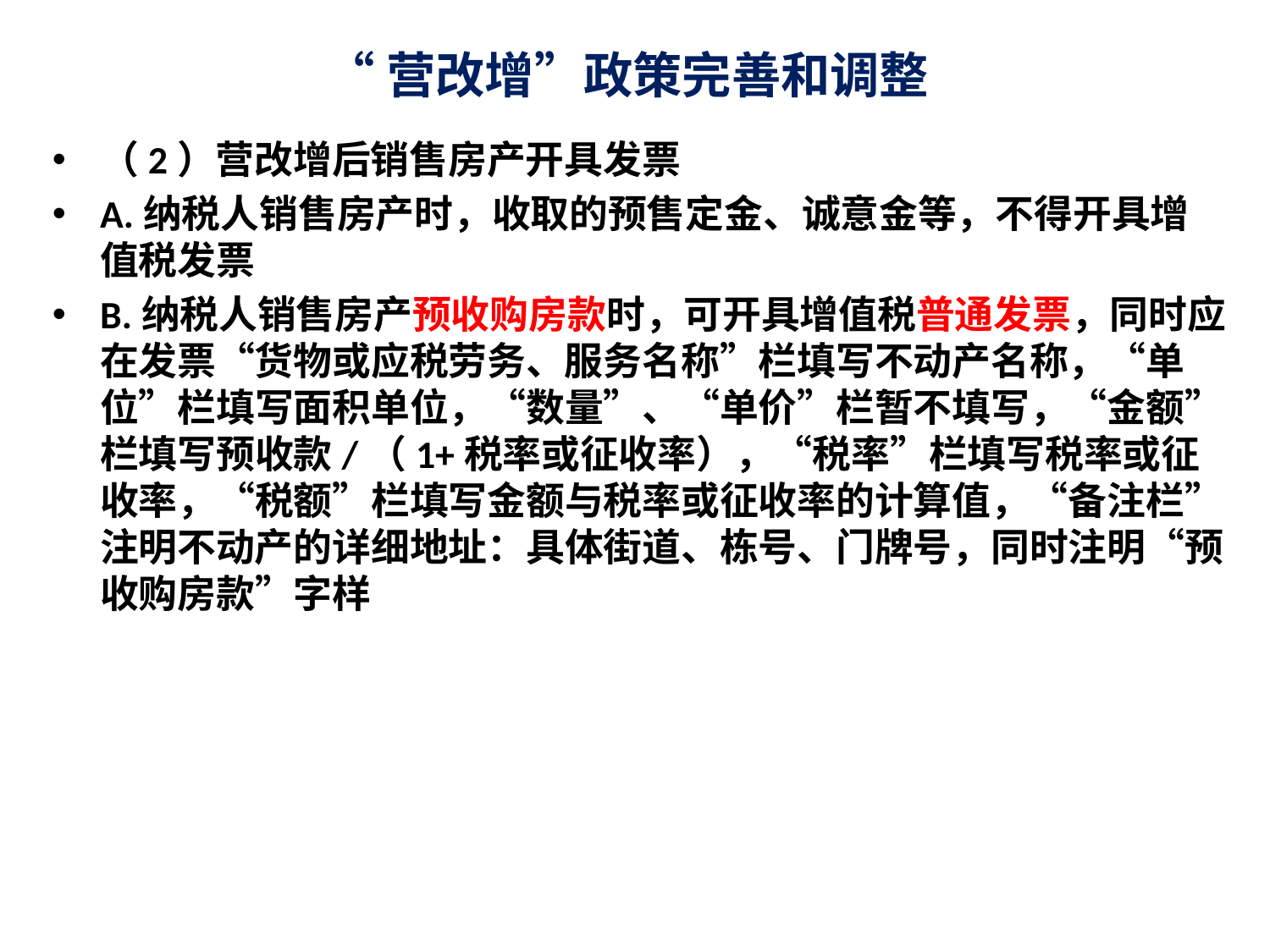

# “营改增”政策完善和调整
（2）营改增后销售房产开具发票
A.纳税人销售房产时，收取的预售定金、诚意金等，不得开具增值税发票
B.纳税人销售房产预收购房款时，可开具增值税普通发票，同时应在发票“货物或应税劳务、服务名称”栏填写不动产名称，“单位”栏填写面积单位，“数量”、“单价”栏暂不填写，“金额”栏填写预收款/（1+税率或征收率），“税率”栏填写税率或征收率，“税额”栏填写金额与税率或征收率的计算值，“备注栏”注明不动产的详细地址：具体街道、栋号、门牌号，同时注明“预收购房款”字样